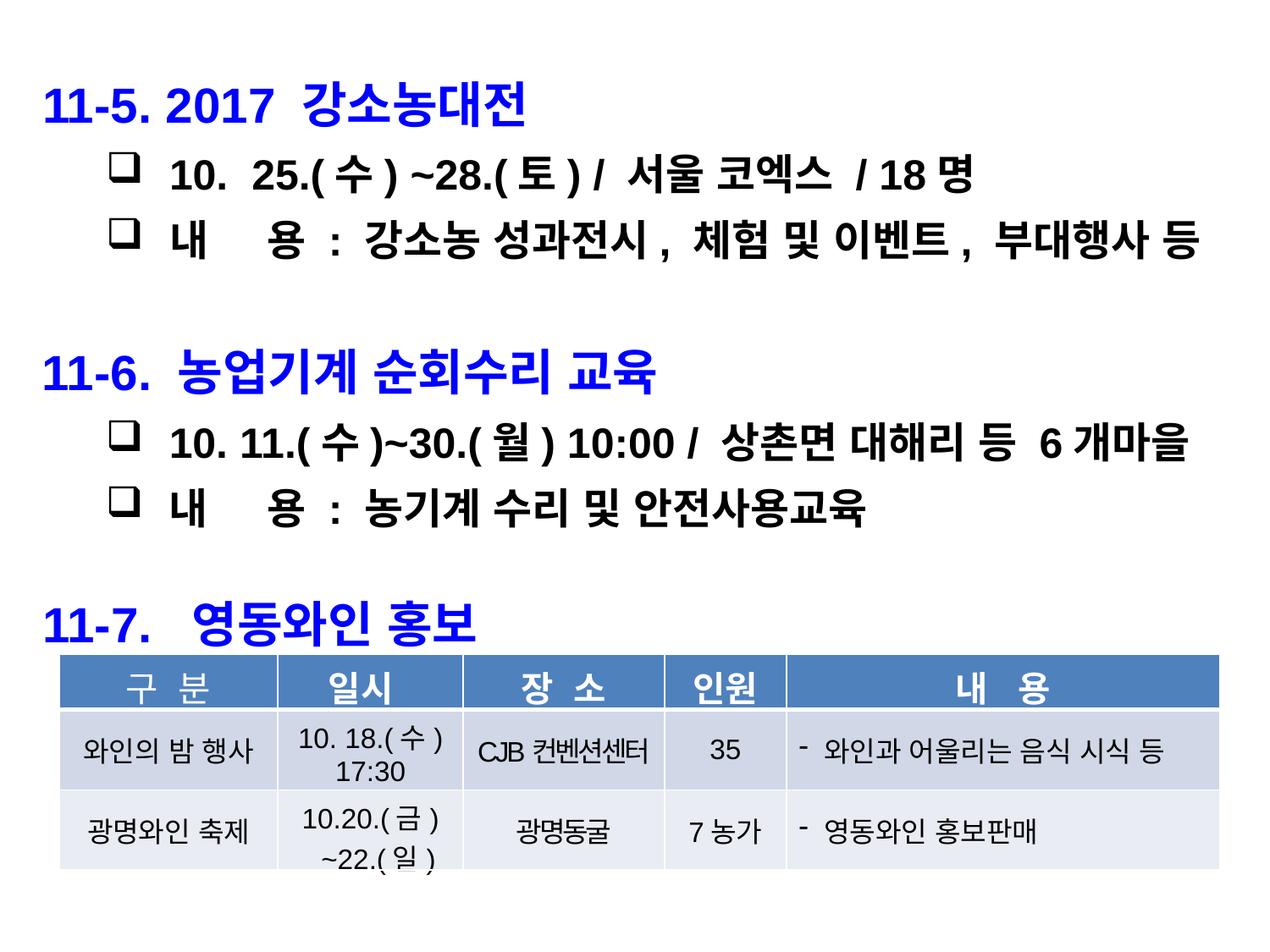

11-5. 2017 강소농대전
10.  25.(수) ~28.(토) / 서울 코엑스 / 18명
내     용 : 강소농 성과전시, 체험 및 이벤트, 부대행사 등
11-6. 농업기계 순회수리 교육
10. 11.(수)~30.(월) 10:00 / 상촌면 대해리 등 6개마을
내     용 : 농기계 수리 및 안전사용교육
11-7.  영동와인 홍보

| 구 분 | 일시 | 장 소 | 인원 | 내 용 |
| --- | --- | --- | --- | --- |
| 와인의 밤 행사 | 10. 18.(수) 17:30 | CJB컨벤션센터 | 35 | 와인과 어울리는 음식 시식 등 |
| 광명와인 축제 | 10.20.(금) ~22.(일) | 광명동굴 | 7농가 | 영동와인 홍보판매 |